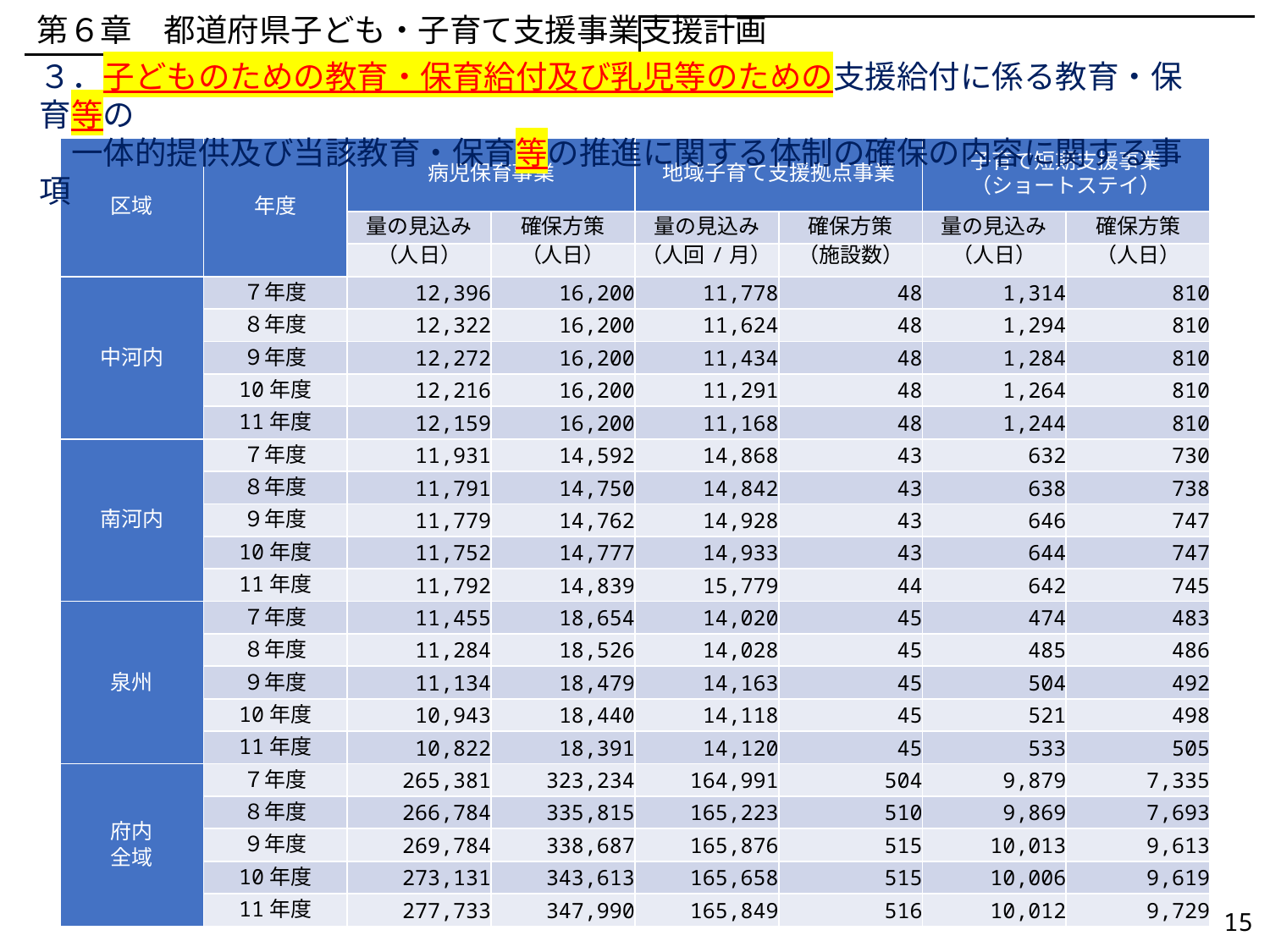

第６章　都道府県子ども・子育て支援事業支援計画

３．子どものための教育・保育給付及び乳児等のための支援給付に係る教育・保育等の
　一体的提供及び当該教育・保育等の推進に関する体制の確保の内容に関する事項

| 区域 | 年度 | 病児保育事業 |  | 地域子育て支援拠点事業 |  | 子育て短期支援事業 （ショートステイ） |  |
| --- | --- | --- | --- | --- | --- | --- | --- |
|  |  | 量の見込み | 確保方策 | 量の見込み | 確保方策 | 量の見込み | 確保方策 |
|  |  | （人日） | （人日） | （人回/月） | （施設数） | （人日） | （人日） |
| 中河内 | ７年度 | 12,396 | 16,200 | 11,778 | 48 | 1,314 | 810 |
|  | ８年度 | 12,322 | 16,200 | 11,624 | 48 | 1,294 | 810 |
|  | ９年度 | 12,272 | 16,200 | 11,434 | 48 | 1,284 | 810 |
|  | 10年度 | 12,216 | 16,200 | 11,291 | 48 | 1,264 | 810 |
|  | 11年度 | 12,159 | 16,200 | 11,168 | 48 | 1,244 | 810 |
| 南河内 | ７年度 | 11,931 | 14,592 | 14,868 | 43 | 632 | 730 |
|  | ８年度 | 11,791 | 14,750 | 14,842 | 43 | 638 | 738 |
|  | ９年度 | 11,779 | 14,762 | 14,928 | 43 | 646 | 747 |
|  | 10年度 | 11,752 | 14,777 | 14,933 | 43 | 644 | 747 |
|  | 11年度 | 11,792 | 14,839 | 15,779 | 44 | 642 | 745 |
| 泉州 | ７年度 | 11,455 | 18,654 | 14,020 | 45 | 474 | 483 |
|  | ８年度 | 11,284 | 18,526 | 14,028 | 45 | 485 | 486 |
|  | ９年度 | 11,134 | 18,479 | 14,163 | 45 | 504 | 492 |
|  | 10年度 | 10,943 | 18,440 | 14,118 | 45 | 521 | 498 |
|  | 11年度 | 10,822 | 18,391 | 14,120 | 45 | 533 | 505 |
| 府内 全域 | ７年度 | 265,381 | 323,234 | 164,991 | 504 | 9,879 | 7,335 |
|  | ８年度 | 266,784 | 335,815 | 165,223 | 510 | 9,869 | 7,693 |
|  | ９年度 | 269,784 | 338,687 | 165,876 | 515 | 10,013 | 9,613 |
|  | 10年度 | 273,131 | 343,613 | 165,658 | 515 | 10,006 | 9,619 |
|  | 11年度 | 277,733 | 347,990 | 165,849 | 516 | 10,012 | 9,729 |
15